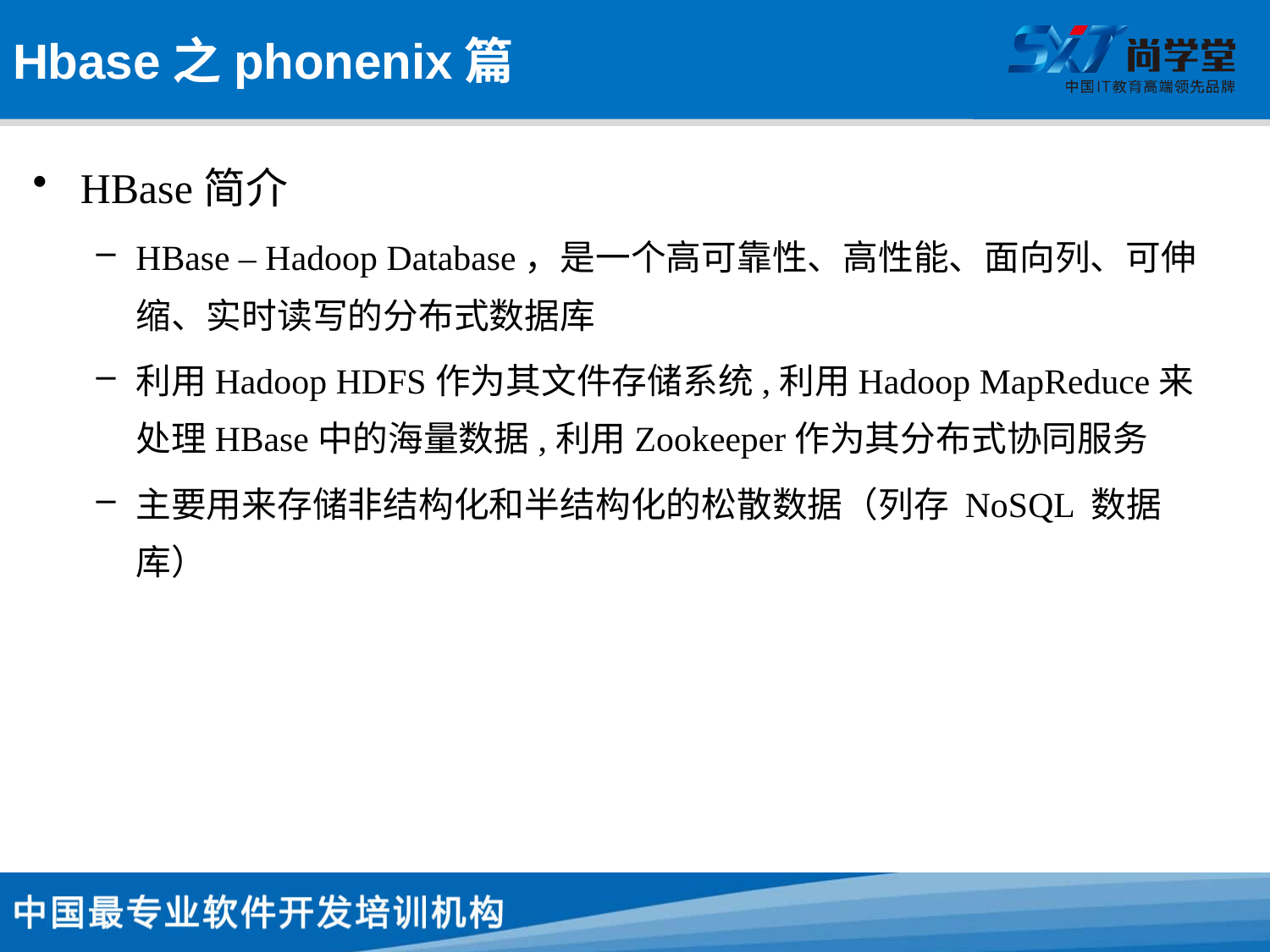

# Hbase之phonenix篇
HBase简介
HBase – Hadoop Database，是一个高可靠性、高性能、面向列、可伸缩、实时读写的分布式数据库
利用Hadoop HDFS作为其文件存储系统,利用Hadoop MapReduce来处理HBase中的海量数据,利用Zookeeper作为其分布式协同服务
主要用来存储非结构化和半结构化的松散数据（列存 NoSQL 数据库）